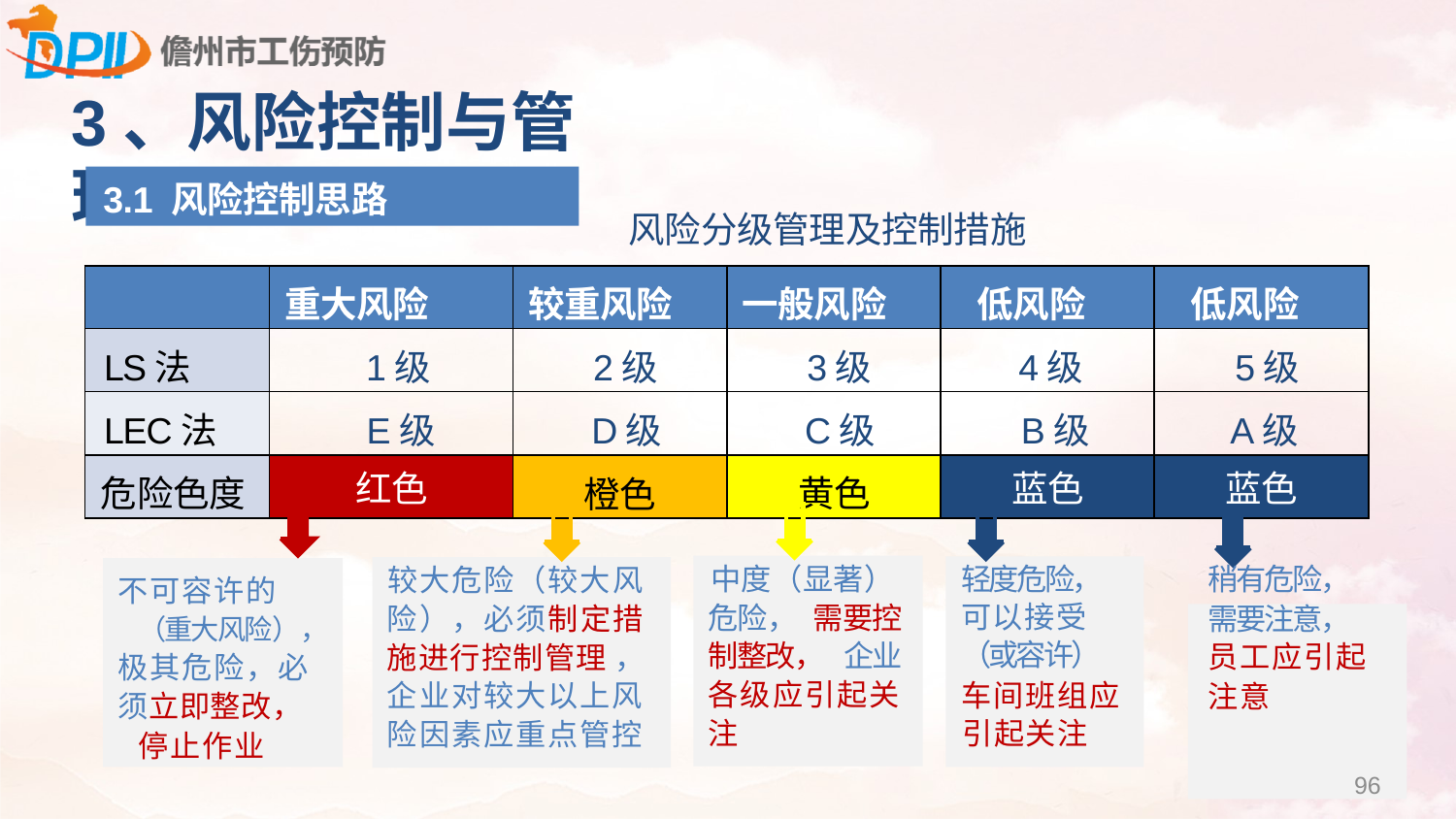

3、风险控制与管理

3.1 风险控制思路

风险分级管理及控制措施
|  | 重大风险 | 较重风险 | 一般风险 | 低风险 | 低风险 |
| --- | --- | --- | --- | --- | --- |
| LS法 | 1级 | 2级 | 3级 | 4级 | 5级 |
| LEC法 | E级 | D级 | C级 | B级 | A级 |
| 危险色度 | 红色 | 橙色 | 黄色 | 蓝色 | 蓝色 |

中度（显著）    危险， 需要控   制整改，  企业   各级应引起关   注

较大危险（较大风    险），必须制定措    施进行控制管理 ，   企业对较大以上风    险因素应重点管控

轻度危险，      可以接受       （或容许）
车间班组应   引起关注

稍有危险，
需要注意，
员工应引起
注意

不可容许的
（重大风险），   极其危险，必    须立即整改，
停止作业

96